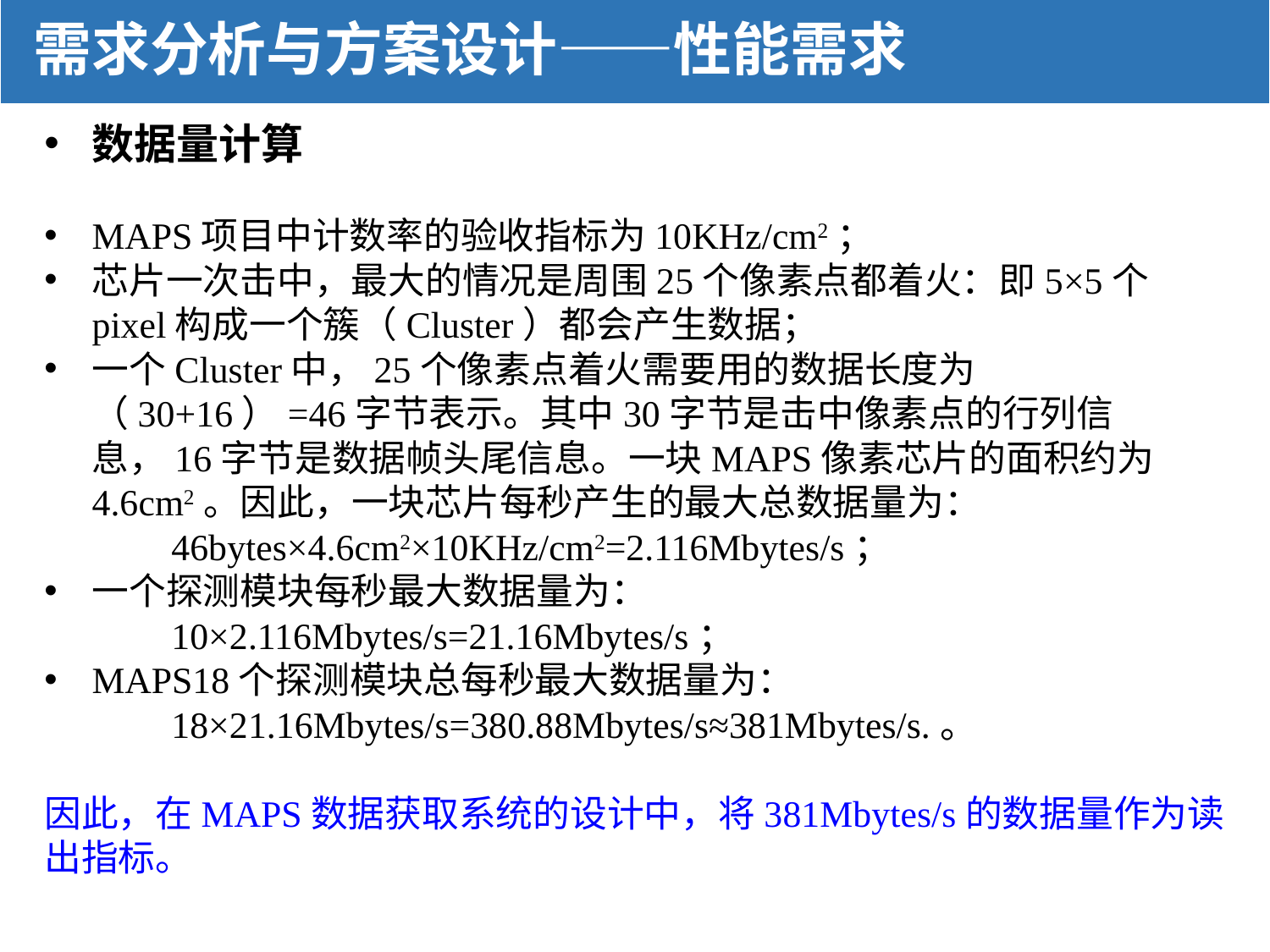

# 需求分析与方案设计——性能需求

数据量计算

MAPS项目中计数率的验收指标为10KHz/cm2；
芯片一次击中，最大的情况是周围25个像素点都着火：即5×5个pixel构成一个簇（Cluster）都会产生数据；
一个Cluster中，25个像素点着火需要用的数据长度为（30+16）=46字节表示。其中30字节是击中像素点的行列信息，16字节是数据帧头尾信息。一块MAPS像素芯片的面积约为4.6cm2。因此，一块芯片每秒产生的最大总数据量为：
	46bytes×4.6cm2×10KHz/cm2=2.116Mbytes/s；
一个探测模块每秒最大数据量为：
	10×2.116Mbytes/s=21.16Mbytes/s；
MAPS18个探测模块总每秒最大数据量为：
	18×21.16Mbytes/s=380.88Mbytes/s≈381Mbytes/s.。

因此，在MAPS数据获取系统的设计中，将381Mbytes/s的数据量作为读出指标。

8